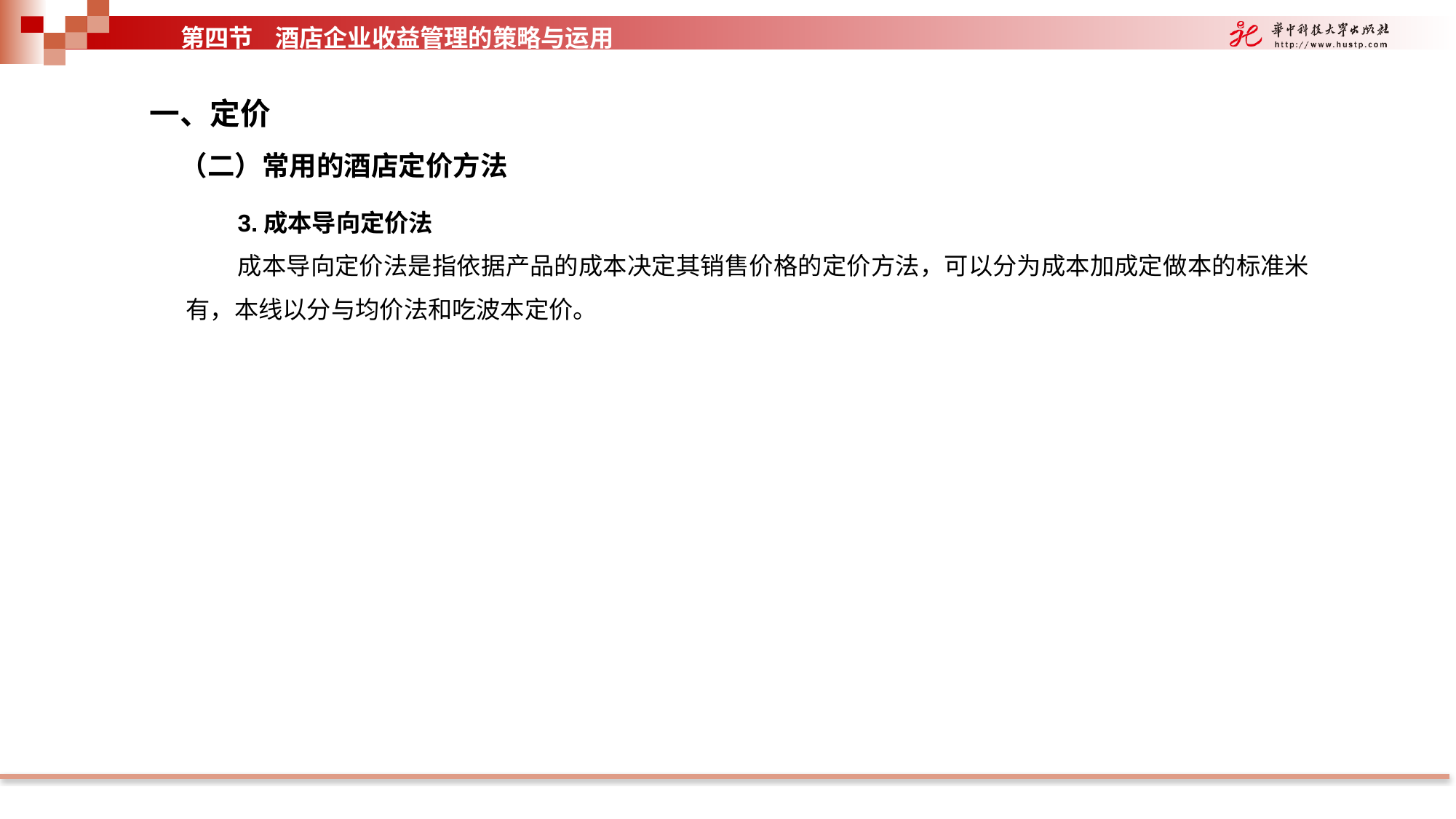

第四节    酒店企业收益管理的策略与运用
一、定价
（二）常用的酒店定价方法
3.成本导向定价法
成本导向定价法是指依据产品的成本决定其销售价格的定价方法，可以分为成本加成定做本的标准米有，本线以分与均价法和吃波本定价。